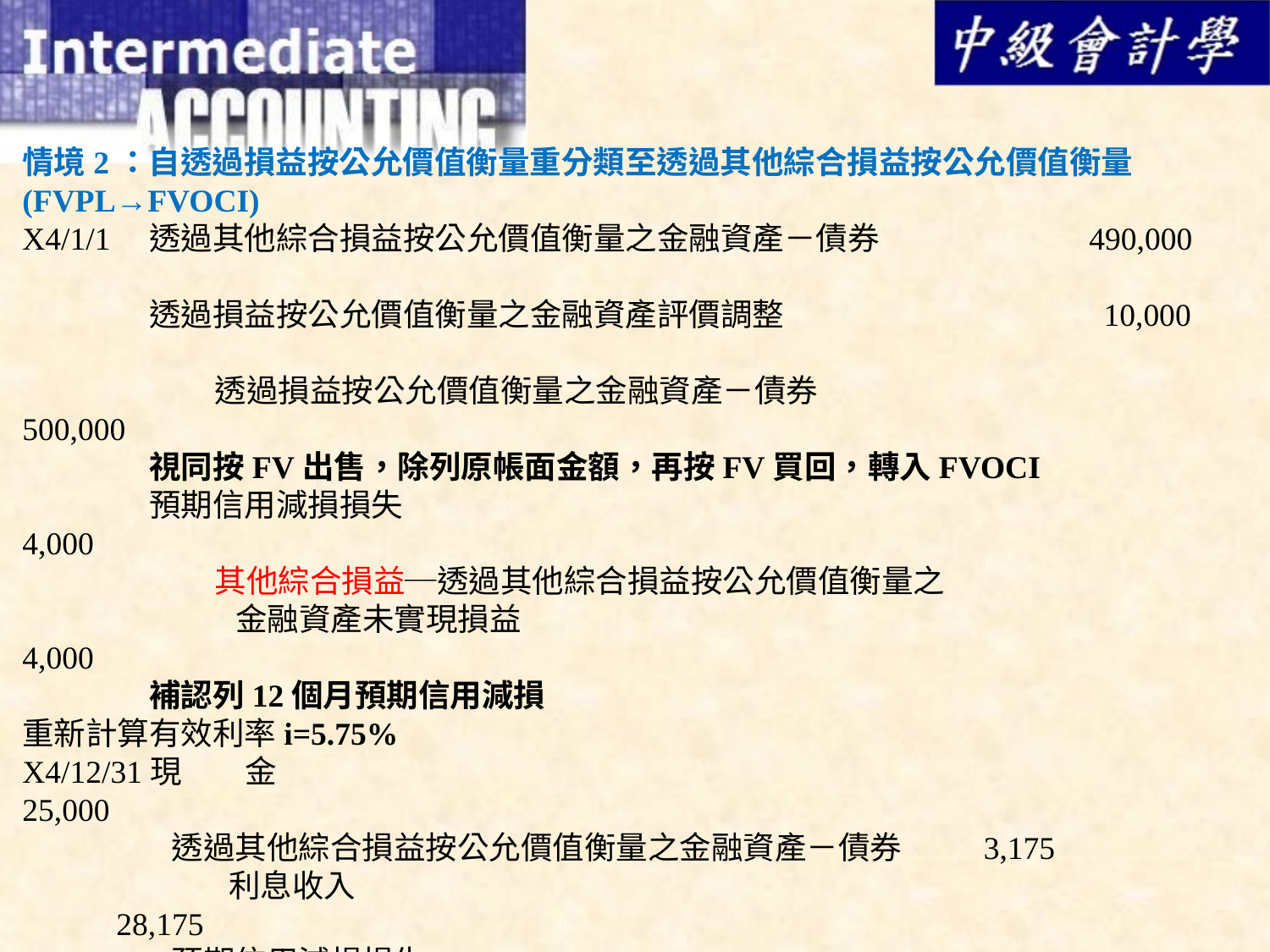

情境2：自透過損益按公允價值衡量重分類至透過其他綜合損益按公允價值衡量	(FVPL→FVOCI)
X4/1/1	透過其他綜合損益按公允價值衡量之金融資產－債券		      490,000
	透過損益按公允價值衡量之金融資產評價調整		        10,000
	        透過損益按公允價值衡量之金融資產－債券			        500,000
	視同按FV出售，除列原帳面金額，再按FV買回，轉入FVOCI
	預期信用減損損失						         4,000
	        其他綜合損益─透過其他綜合損益按公允價值衡量之
	            金融資產未實現損益					                          4,000
	補認列12個月預期信用減損
重新計算有效利率i=5.75%
X4/12/31現　　金							       25,000
	  透過其他綜合損益按公允價值衡量之金融資產－債券	         3,175
	          利息收入							                        28,175
	  預期信用減損損失						         2,000
	          其他綜合損益─透過其他綜合損益按公允價值衡量之
		 金融資產未實現損益					                          2,000
	  補認列信用減損損失
	  其他綜合損益─透過其他綜合損益按公允價值衡量之
	      金融資產未實現損益					         1,175
	          透過其他綜合損益按公允價值衡量之金融資產評價調整	            1,175